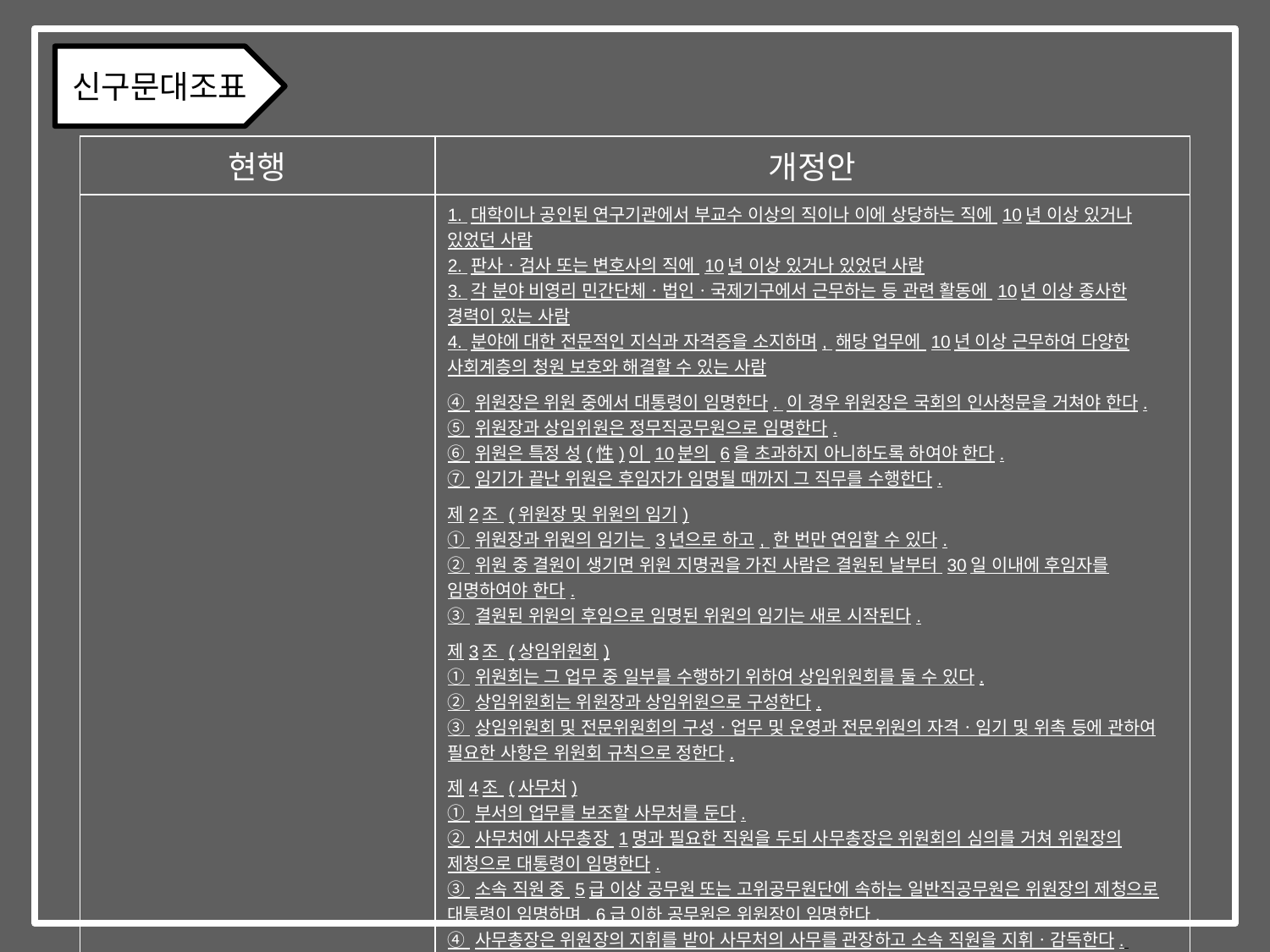

신구문대조표
| 현행 | 개정안 |
| --- | --- |
|  | 1. 대학이나 공인된 연구기관에서 부교수 이상의 직이나 이에 상당하는 직에 10년 이상 있거나 있었던 사람 2. 판사ㆍ검사 또는 변호사의 직에 10년 이상 있거나 있었던 사람 3. 각 분야 비영리 민간단체ㆍ법인ㆍ국제기구에서 근무하는 등 관련 활동에 10년 이상 종사한 경력이 있는 사람 4. 분야에 대한 전문적인 지식과 자격증을 소지하며, 해당 업무에 10년 이상 근무하여 다양한 사회계층의 청원 보호와 해결할 수 있는 사람 ④ 위원장은 위원 중에서 대통령이 임명한다. 이 경우 위원장은 국회의 인사청문을 거쳐야 한다. ⑤ 위원장과 상임위원은 정무직공무원으로 임명한다. ⑥ 위원은 특정 성(性)이 10분의 6을 초과하지 아니하도록 하여야 한다. ⑦ 임기가 끝난 위원은 후임자가 임명될 때까지 그 직무를 수행한다. 제2조 (위원장 및 위원의 임기) ① 위원장과 위원의 임기는 3년으로 하고, 한 번만 연임할 수 있다. ② 위원 중 결원이 생기면 위원 지명권을 가진 사람은 결원된 날부터 30일 이내에 후임자를 임명하여야 한다. ③ 결원된 위원의 후임으로 임명된 위원의 임기는 새로 시작된다. 제3조 (상임위원회) ① 위원회는 그 업무 중 일부를 수행하기 위하여 상임위원회를 둘 수 있다. ② 상임위원회는 위원장과 상임위원으로 구성한다. ③ 상임위원회 및 전문위원회의 구성ㆍ업무 및 운영과 전문위원의 자격ㆍ임기 및 위촉 등에 관하여 필요한 사항은 위원회 규칙으로 정한다. 제4조 (사무처) ① 부서의 업무를 보조할 사무처를 둔다. ② 사무처에 사무총장 1명과 필요한 직원을 두되 사무총장은 위원회의 심의를 거쳐 위원장의 제청으로 대통령이 임명한다. ③ 소속 직원 중 5급 이상 공무원 또는 고위공무원단에 속하는 일반직공무원은 위원장의 제청으로 대통령이 임명하며, 6급 이하 공무원은 위원장이 임명한다. ④ 사무총장은 위원장의 지휘를 받아 사무처의 사무를 관장하고 소속 직원을 지휘ㆍ감독한다. |